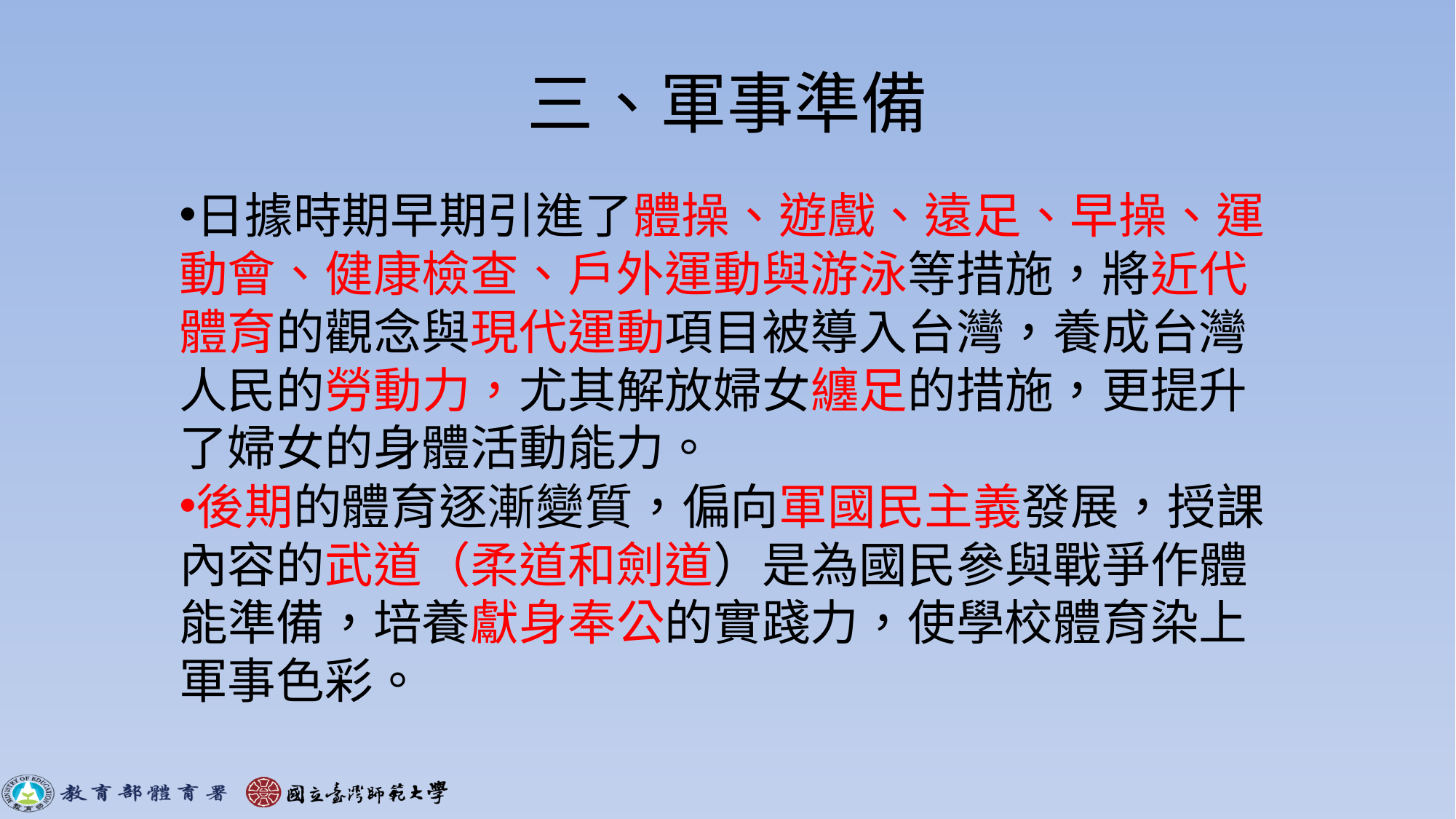

# 三、軍事準備
日據時期早期引進了體操、遊戲、遠足、早操、運動會、健康檢查、戶外運動與游泳等措施，將近代體育的觀念與現代運動項目被導入台灣，養成台灣人民的勞動力，尤其解放婦女纏足的措施，更提升了婦女的身體活動能力。
後期的體育逐漸變質，偏向軍國民主義發展，授課內容的武道（柔道和劍道）是為國民參與戰爭作體能準備，培養獻身奉公的實踐力，使學校體育染上軍事色彩。